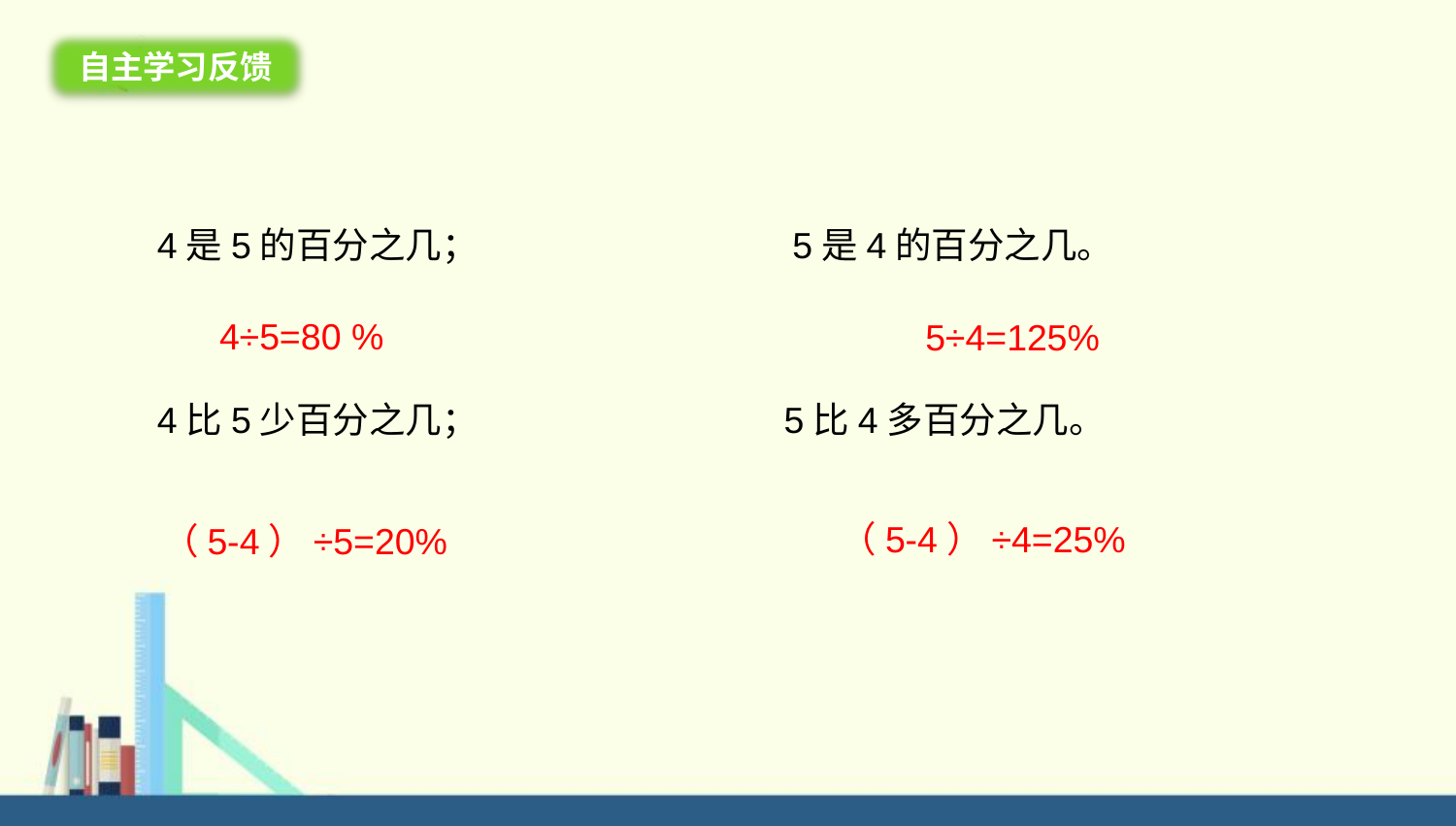

自主学习反馈
4是5的百分之几；                                     5是4的百分之几。

4比5少百分之几；                                    5比4多百分之几。
4÷5=80 %
5÷4=125%
（5-4）÷4=25%
（5-4）÷5=20%